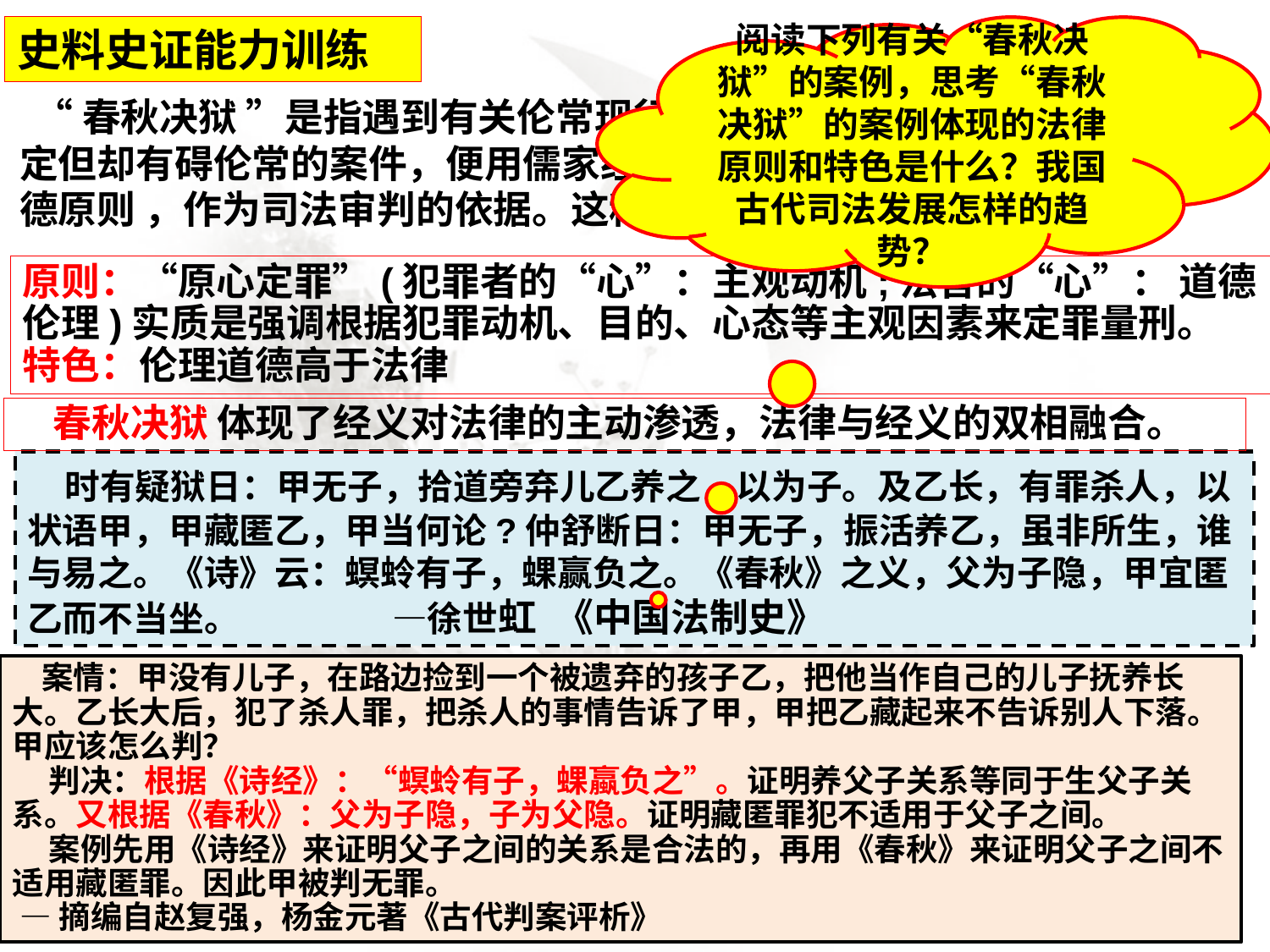

史料史证能力训练
阅读下列有关“春秋决狱”的案例，思考“春秋决狱”的案例体现的法律原则和特色是什么？我国古代司法发展怎样的趋势？
  “春秋决狱 ”是指遇到有关伦常现行法律无明文规定、或虽有明文规定但却有碍伦常的案件，便用儒家经典《春秋 》所载事例及其体现的道德原则 ，作为司法审判的依据。这种量刑原则称为“原心定罪”。
原则：“原心定罪”(犯罪者的“心”：主观动机;法官的“心”： 道德伦理)实质是强调根据犯罪动机、目的、心态等主观因素来定罪量刑。
特色：伦理道德高于法律
    春秋决狱 体现了经义对法律的主动渗透，法律与经义的双相融合。
   时有疑狱日：甲无子，拾道旁弃儿乙养之，以为子。及乙长，有罪杀人，以状语甲，甲藏匿乙，甲当何论?仲舒断日：甲无子，振活养乙，虽非所生，谁与易之。《诗》云：螟蛉有子，蜾赢负之。《春秋》之义，父为子隐，甲宜匿乙而不当坐。                   —徐世虹  《中国法制史》
   案情：甲没有儿子，在路边捡到一个被遗弃的孩子乙，把他当作自己的儿子抚养长大。乙长大后，犯了杀人罪，把杀人的事情告诉了甲，甲把乙藏起来不告诉别人下落。甲应该怎么判？
    判决：根据《诗经》：“螟蛉有子，蜾蠃负之”。证明养父子关系等同于生父子关系。又根据《春秋》：父为子隐，子为父隐。证明藏匿罪犯不适用于父子之间。
    案例先用《诗经》来证明父子之间的关系是合法的，再用《春秋》来证明父子之间不适用藏匿罪。因此甲被判无罪。
 —摘编自赵复强，杨金元著《古代判案评析》